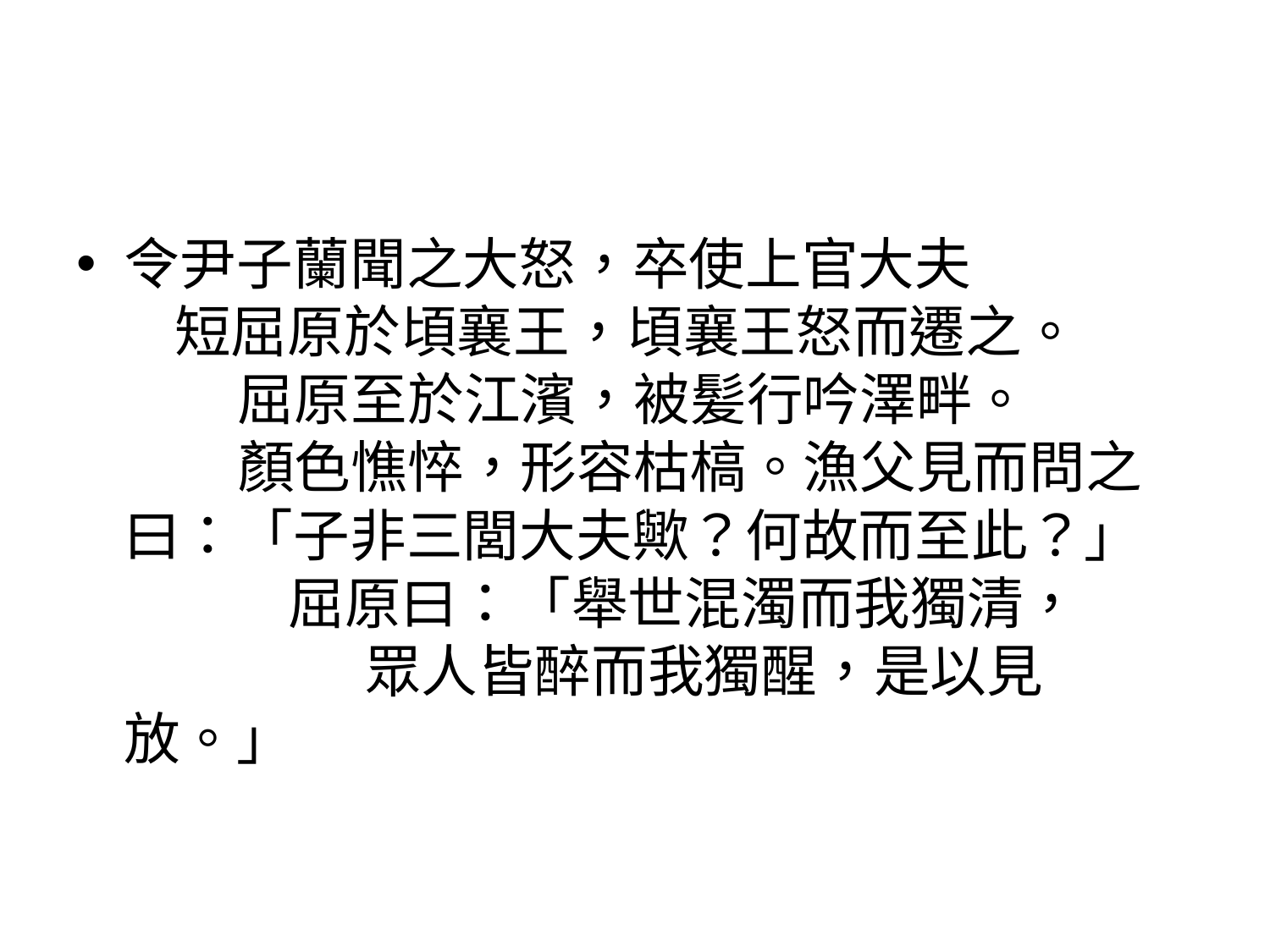

#
令尹子蘭聞之大怒，卒使上官大夫                      短屈原於頃襄王，頃襄王怒而遷之。                   屈原至於江濱，被髪行吟澤畔。                      顏色憔悴，形容枯槁。漁父見而問之曰：「子非三閭大夫歟？何故而至此？」                  屈原曰：「舉世混濁而我獨清，                            眾人皆醉而我獨醒，是以見放。」